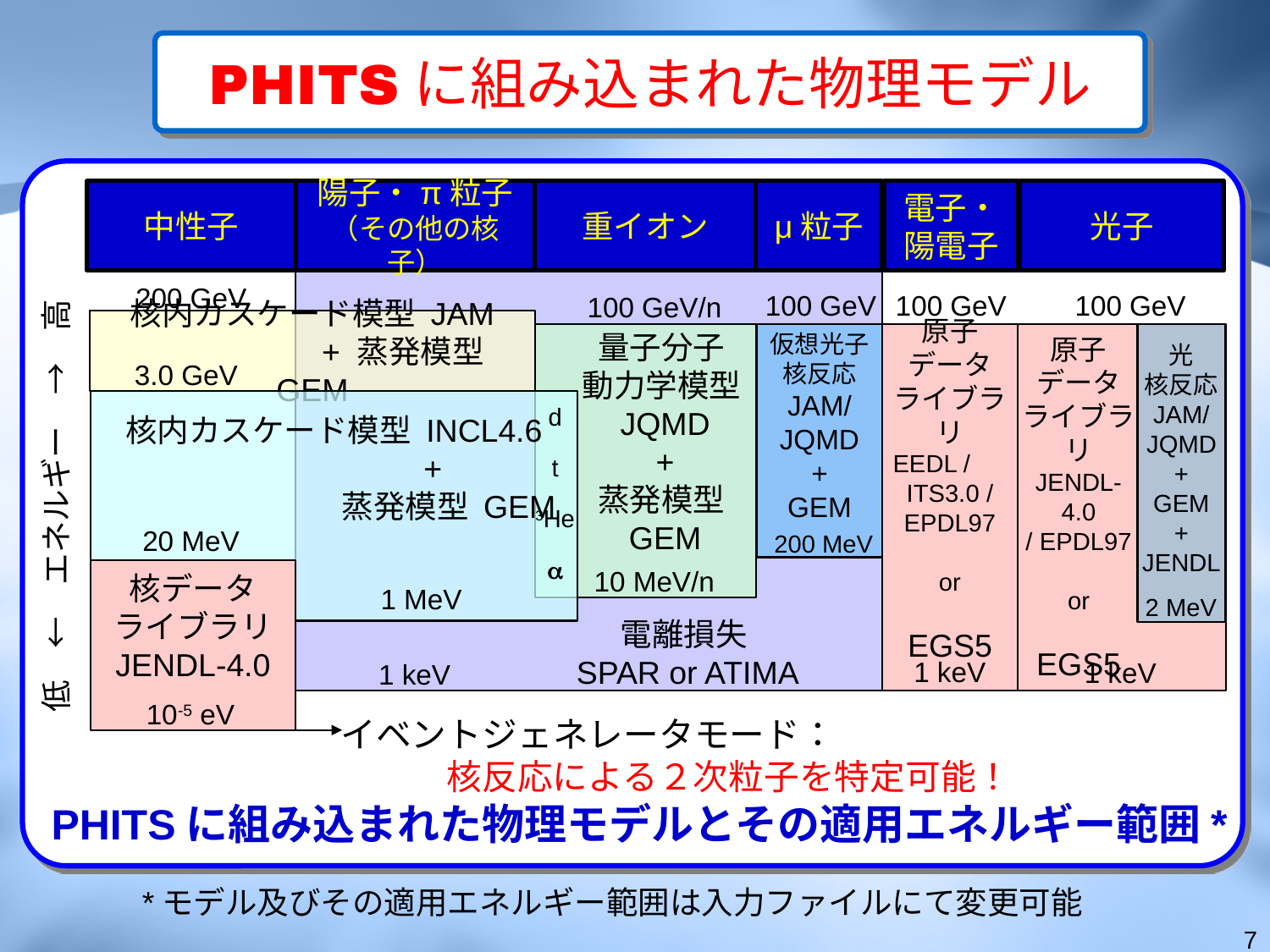

PHITSに組み込まれた物理モデル

中性子
陽子・π粒子
（その他の核子）
重イオン
μ粒子
電子・
陽電子
光子

　　　　　　電離損失
　　　　　　SPAR or ATIMA
200 GeV
100 GeV
100 GeV
100 GeV
100 GeV/n
核内カスケード模型 JAM
 　　　　　+ 蒸発模型 GEM
　量子分子
　動力学模型
　JQMD
　+
　蒸発模型
　GEM

仮想光子
核反応
JAM/
JQMD
+
GEM

原子
データ
ライブラリ
EEDL /　ITS3.0 /
EPDL97

or

EGS5

光
核反応
JAM/
JQMD
+
GEM
+
JENDL

原子
データ
ライブラリ
JENDL-4.0
/ EPDL97

or

EGS5
3.0 GeV
核内カスケード模型 INCL4.6
　　　　　　+
　　　　　　　 蒸発模型 GEM

d
t
3He
α
低　←　エネルギー　→　高
20 MeV
200 MeV
10 MeV/n
核データ
ライブラリ
JENDL-4.0

1 MeV
2 MeV
1 keV
1 keV
1 keV
10-5 eV
イベントジェネレータモード：
　　　核反応による２次粒子を特定可能！
PHITSに組み込まれた物理モデルとその適用エネルギー範囲*
*モデル及びその適用エネルギー範囲は入力ファイルにて変更可能
7